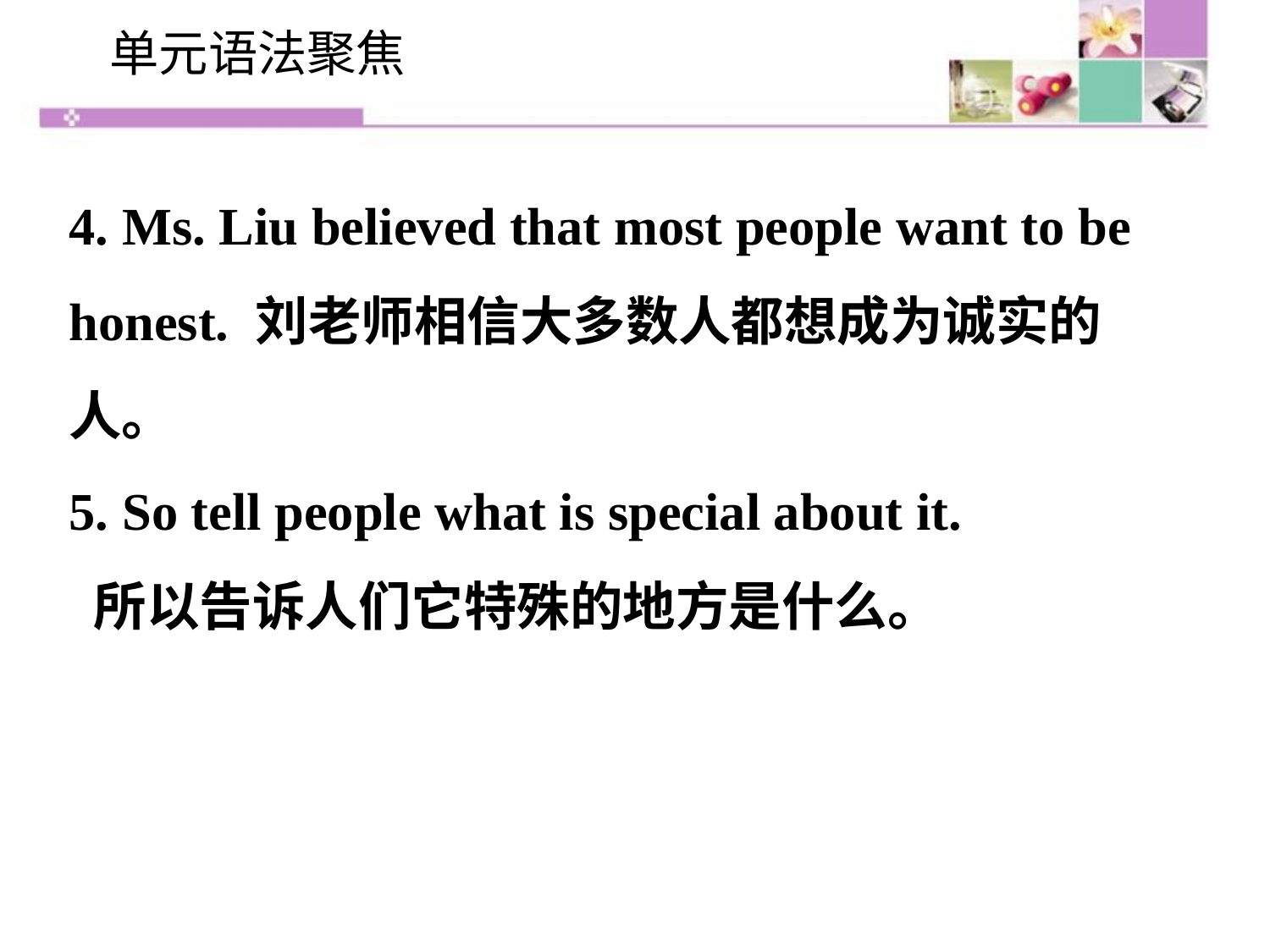

单元语法聚焦
4. Ms. Liu believed that most people want to be honest. 刘老师相信大多数人都想成为诚实的人。
5. So tell people what is special about it.
 所以告诉人们它特殊的地方是什么。